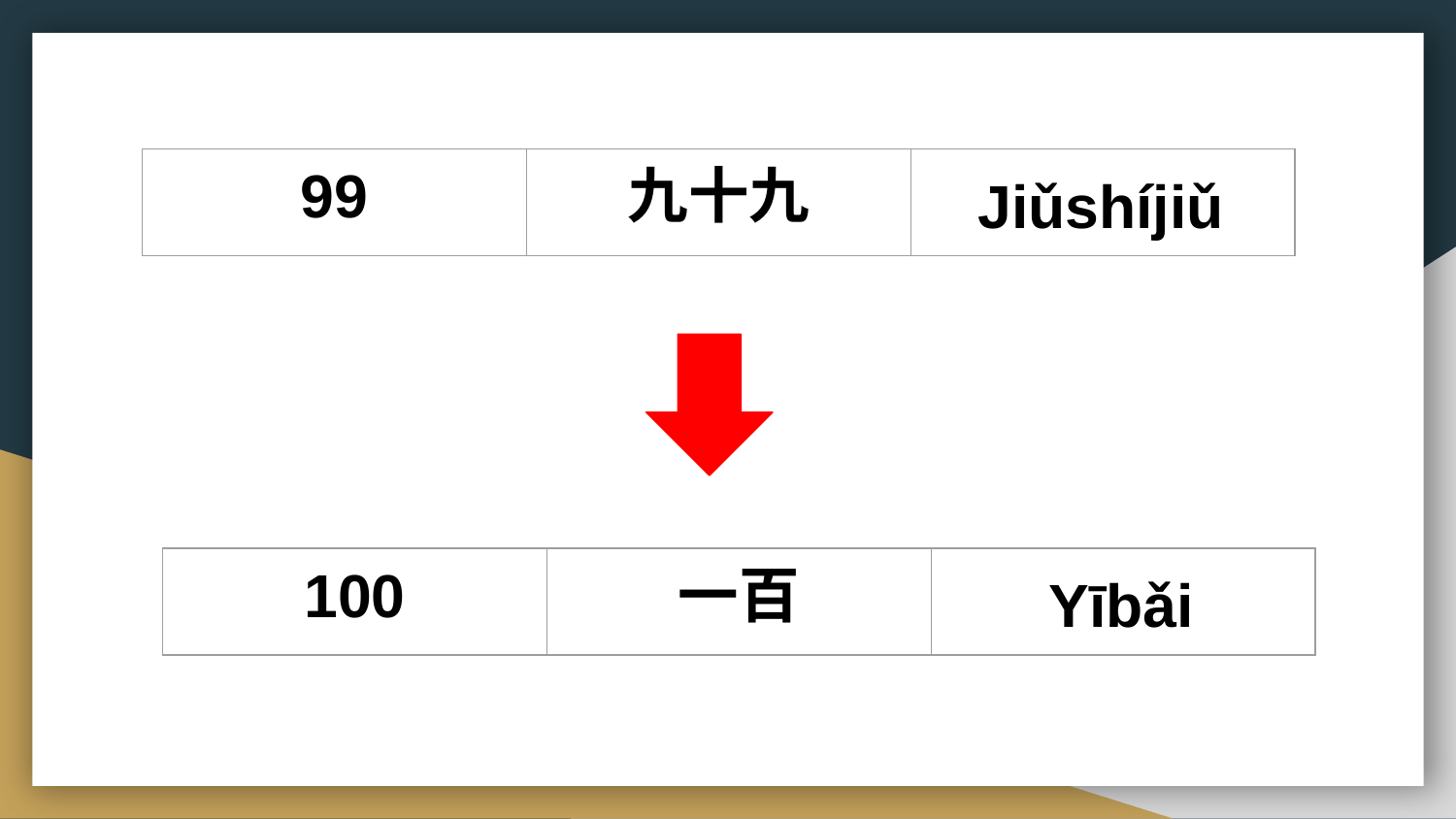

| 99 | 九十九 | Jiǔshíjiǔ |
| --- | --- | --- |

| 100 | 一百 | Yībǎi |
| --- | --- | --- |